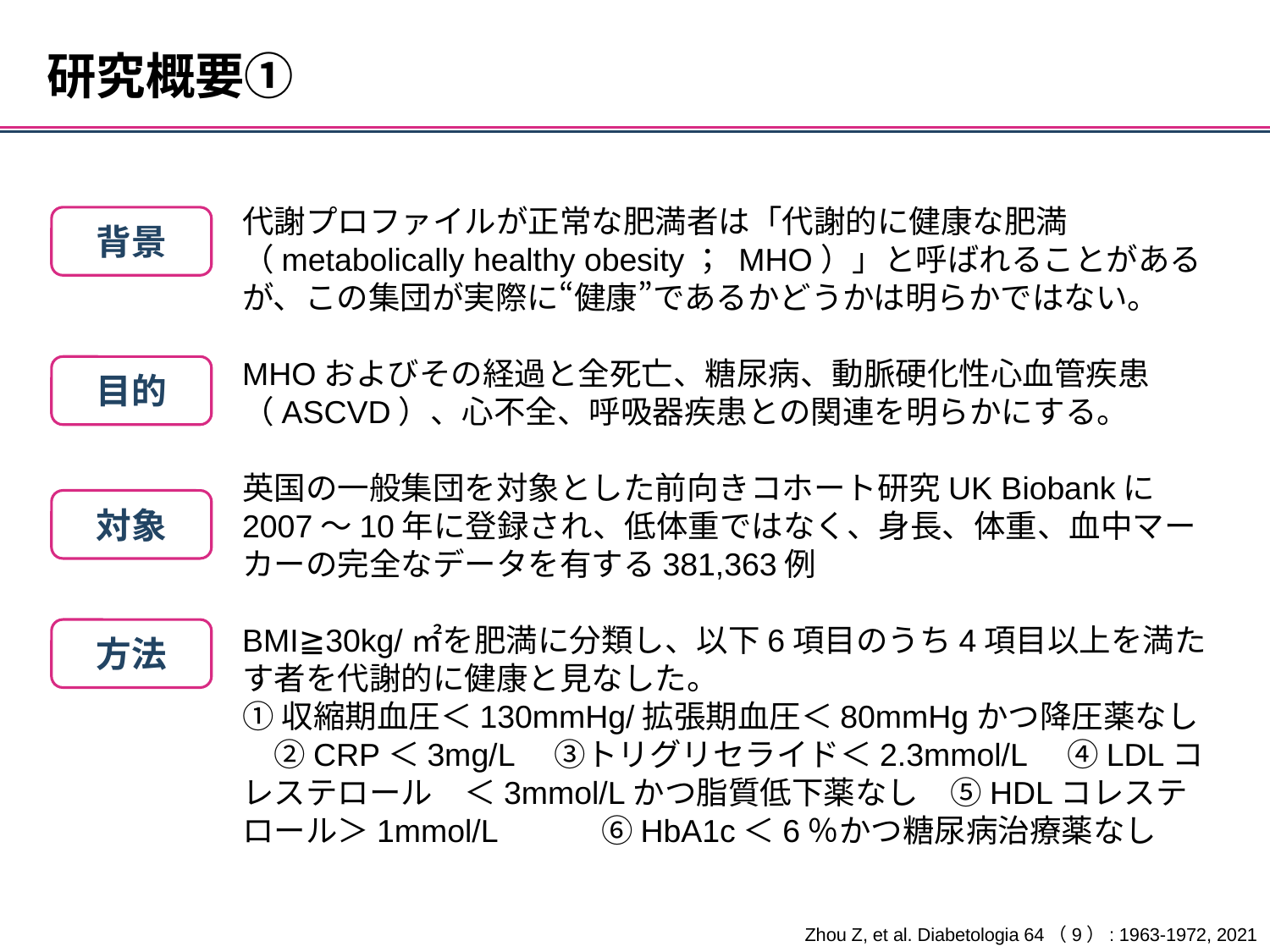

研究概要①
代謝プロファイルが正常な肥満者は「代謝的に健康な肥満（metabolically healthy obesity； MHO）」と呼ばれることがあるが、この集団が実際に“健康”であるかどうかは明らかではない。

MHOおよびその経過と全死亡、糖尿病、動脈硬化性心血管疾患（ASCVD）、心不全、呼吸器疾患との関連を明らかにする。

英国の一般集団を対象とした前向きコホート研究UK Biobankに2007～10年に登録され、低体重ではなく、身長、体重、血中マーカーの完全なデータを有する381,363例

BMI≧30kg/㎡を肥満に分類し、以下6項目のうち4項目以上を満たす者を代謝的に健康と見なした。
①収縮期血圧＜130mmHg/拡張期血圧＜80mmHgかつ降圧薬なし　②CRP＜3mg/L　③トリグリセライド＜2.3mmol/L　④LDLコレステロール　＜3mmol/Lかつ脂質低下薬なし　⑤HDLコレステロール＞1mmol/L　　　⑥HbA1c＜6％かつ糖尿病治療薬なし

背景

目的

対象

方法
Zhou Z, et al. Diabetologia 64（9）: 1963-1972, 2021